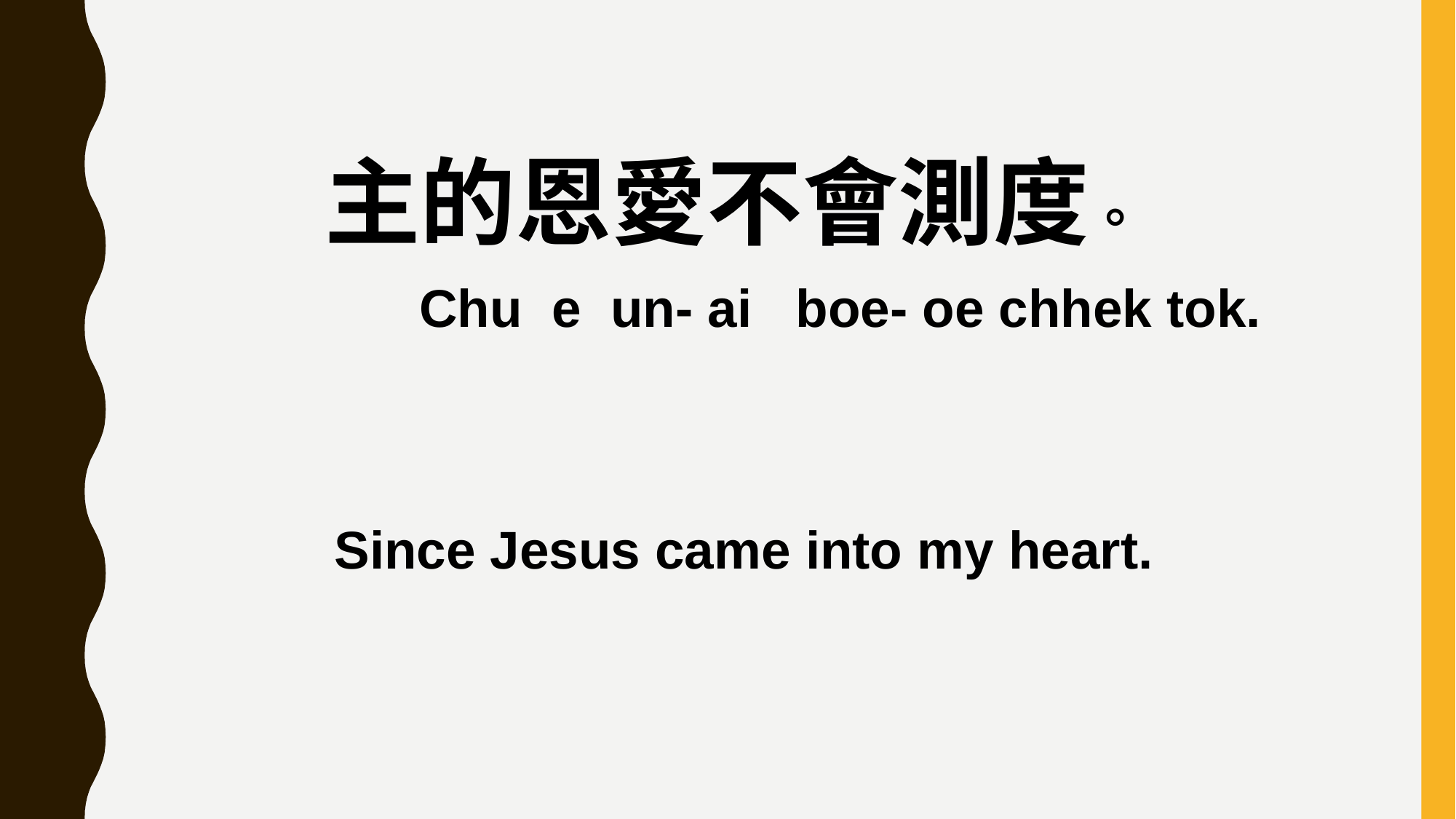

主的恩愛不會測度。
               Chu  e  un- ai   boe- oe chhek tok.

Since Jesus came into my heart.